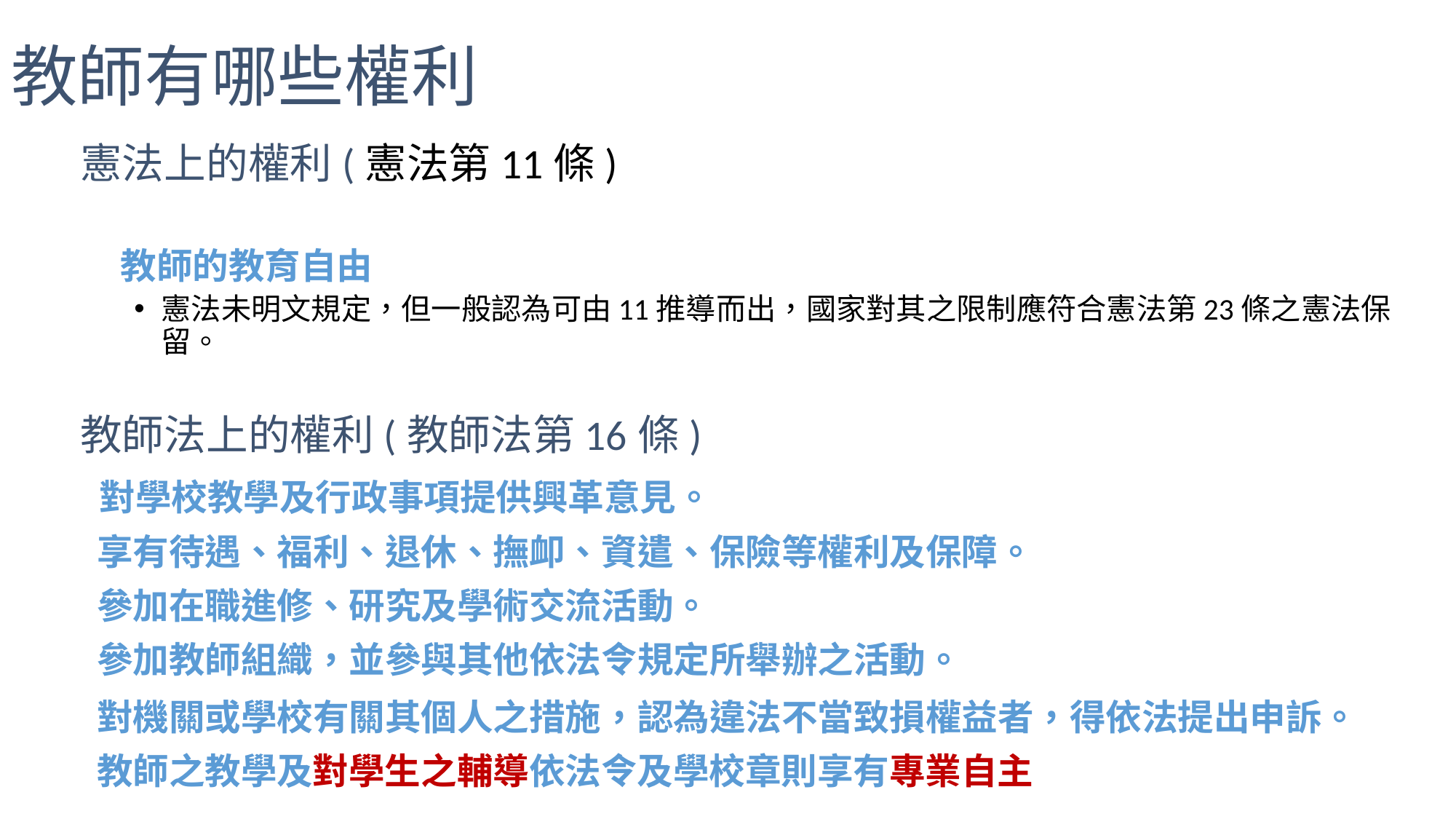

# 教師有哪些權利
憲法上的權利(憲法第11條)
    教師的教育自由
憲法未明文規定，但一般認為可由11推導而出，國家對其之限制應符合憲法第23條之憲法保留。

教師法上的權利(教師法第16條)
 對學校教學及行政事項提供興革意見。
 享有待遇、福利、退休、撫卹、資遣、保險等權利及保障。
 參加在職進修、研究及學術交流活動。
 參加教師組織，並參與其他依法令規定所舉辦之活動。
 對機關或學校有關其個人之措施，認為違法不當致損權益者，得依法提出申訴。
 教師之教學及對學生之輔導依法令及學校章則享有專業自主